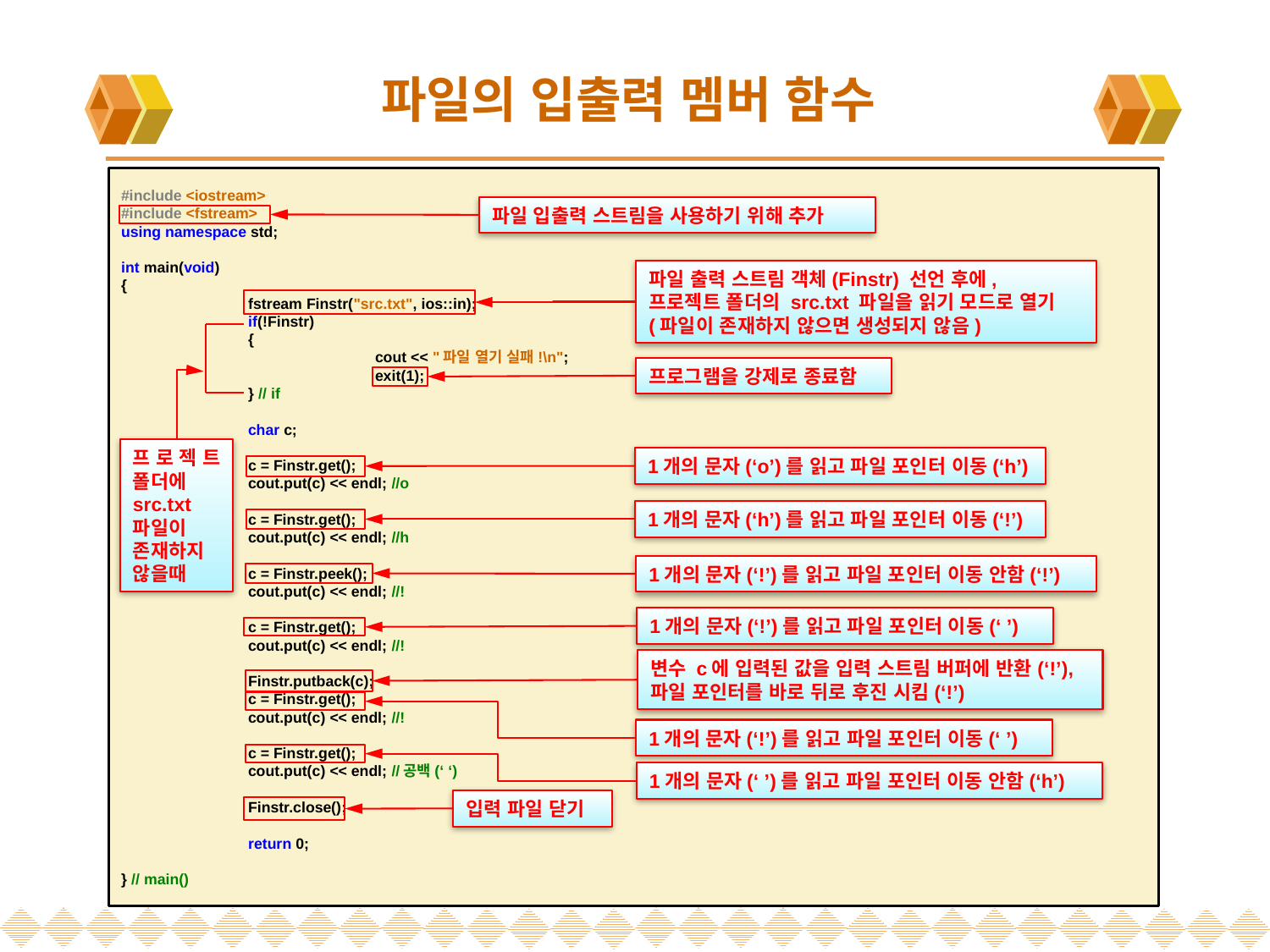

# 파일의 입출력 멤버 함수
#include <iostream>
#include <fstream>
using namespace std;

int main(void)
{
	fstream Finstr("src.txt", ios::in);
	if(!Finstr)
	{
		cout << "파일 열기 실패!\n";
		exit(1);
	} // if

	char c;

	c = Finstr.get();
	cout.put(c) << endl; //o

	c = Finstr.get();
	cout.put(c) << endl; //h

	c = Finstr.peek();
	cout.put(c) << endl; //!

	c = Finstr.get();
	cout.put(c) << endl; //!

	Finstr.putback(c);
	c = Finstr.get();
	cout.put(c) << endl; //!

	c = Finstr.get();
	cout.put(c) << endl; //공백(‘ ‘)

	Finstr.close();

	return 0;

} // main()
파일 입출력 스트림을 사용하기 위해 추가

파일 출력 스트림 객체(Finstr) 선언 후에,
프로젝트 폴더의 src.txt 파일을 읽기 모드로 열기
(파일이 존재하지 않으면 생성되지 않음)

프로그램을 강제로 종료함

프로젝트 폴더에
src.txt
파일이
존재하지
않을때
1개의 문자(‘o’)를 읽고 파일 포인터 이동(‘h’)

1개의 문자(‘h’)를 읽고 파일 포인터 이동(‘!’)

1개의 문자(‘!’)를 읽고 파일 포인터 이동 안함(‘!’)

1개의 문자(‘!’)를 읽고 파일 포인터 이동(‘ ’)

변수 c에 입력된 값을 입력 스트림 버퍼에 반환(‘!’),
파일 포인터를 바로 뒤로 후진 시킴(‘!’)

1개의 문자(‘!’)를 읽고 파일 포인터 이동(‘ ’)

1개의 문자(‘ ’)를 읽고 파일 포인터 이동 안함(‘h’)
입력 파일 닫기